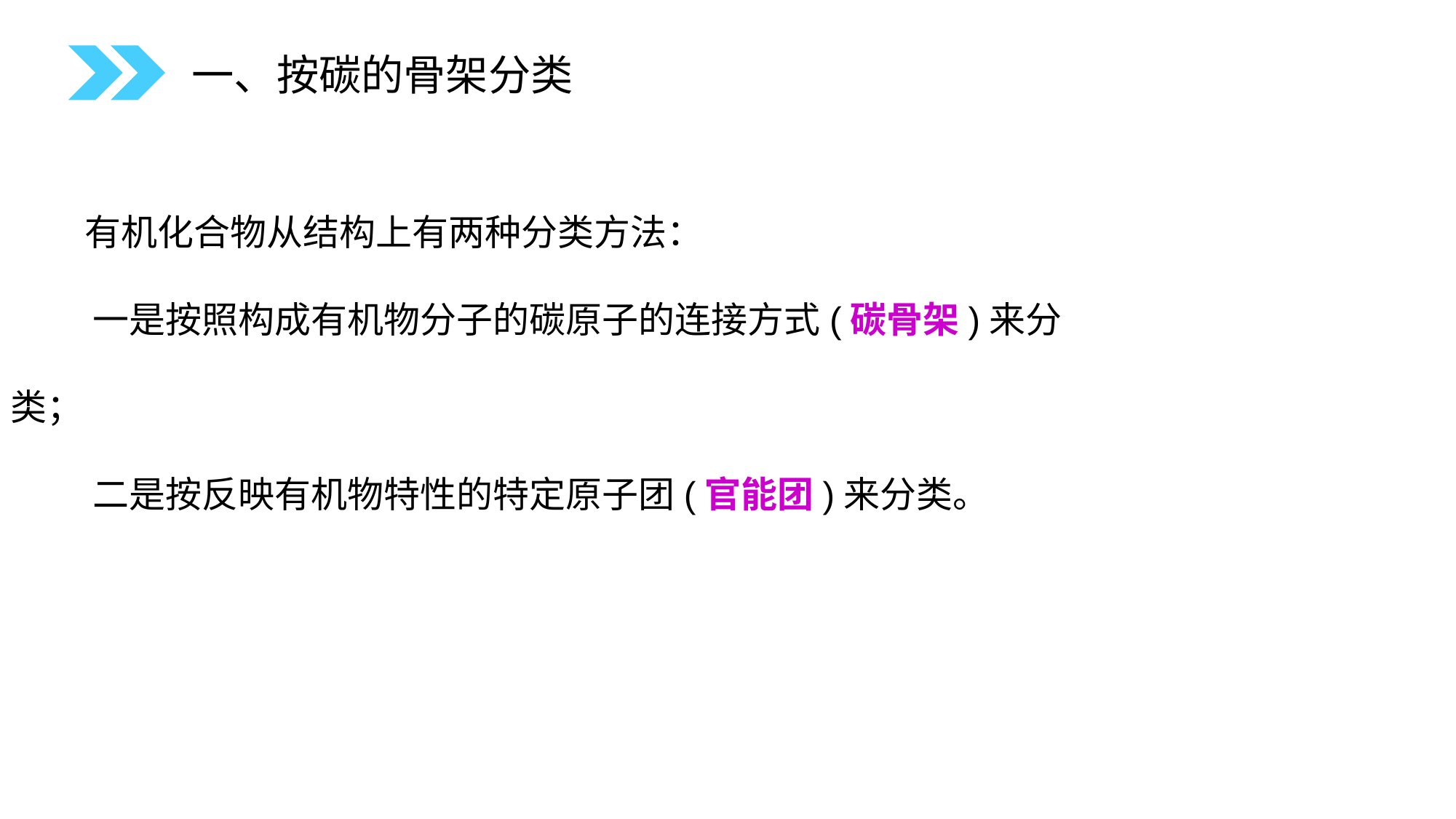

一、按碳的骨架分类
        有机化合物从结构上有两种分类方法：
         一是按照构成有机物分子的碳原子的连接方式(碳骨架)来分类；
         二是按反映有机物特性的特定原子团(官能团)来分类。